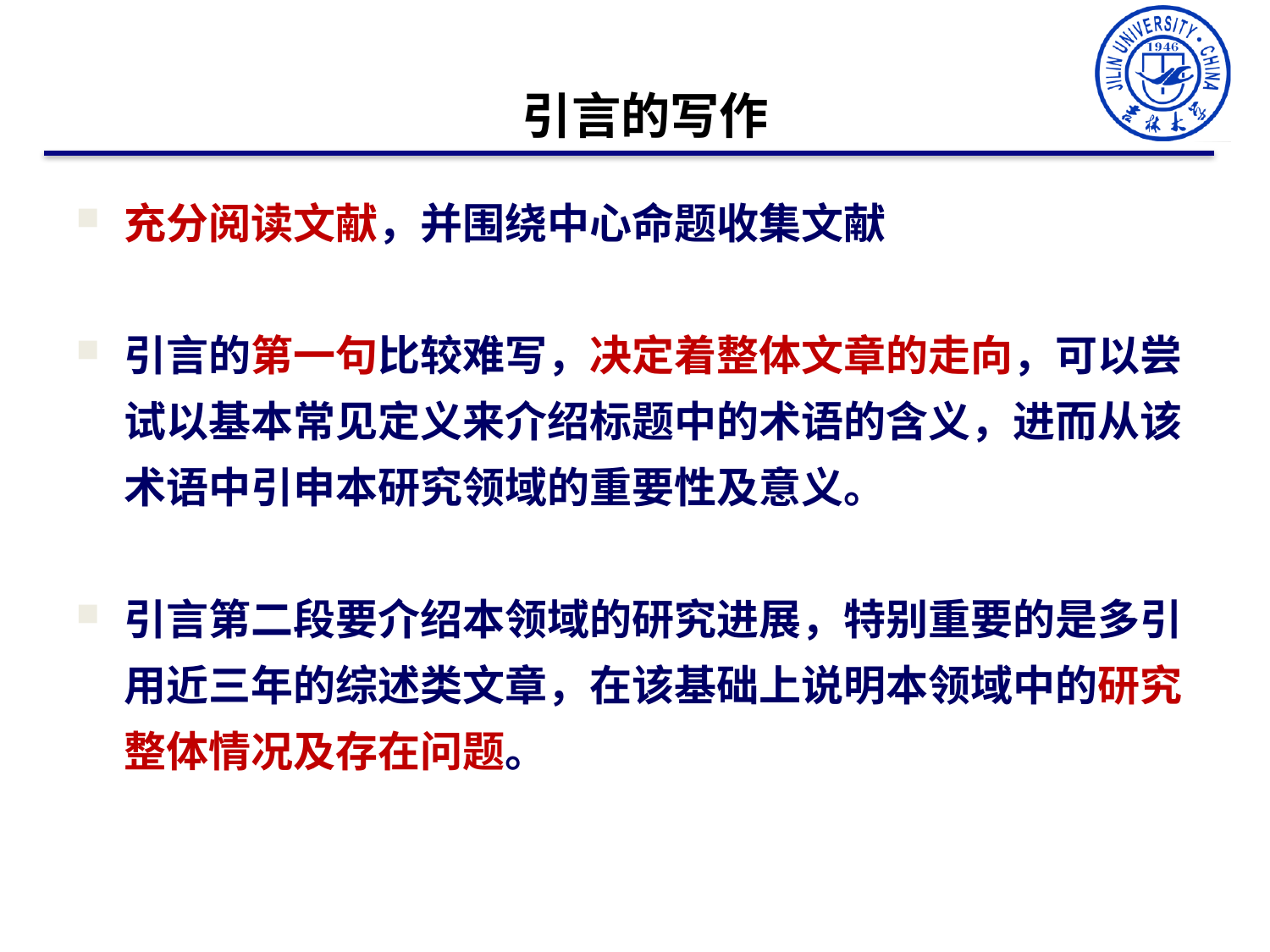

引言的写作
充分阅读文献，并围绕中心命题收集文献

引言的第一句比较难写，决定着整体文章的走向，可以尝试以基本常见定义来介绍标题中的术语的含义，进而从该术语中引申本研究领域的重要性及意义。

引言第二段要介绍本领域的研究进展，特别重要的是多引用近三年的综述类文章，在该基础上说明本领域中的研究整体情况及存在问题。